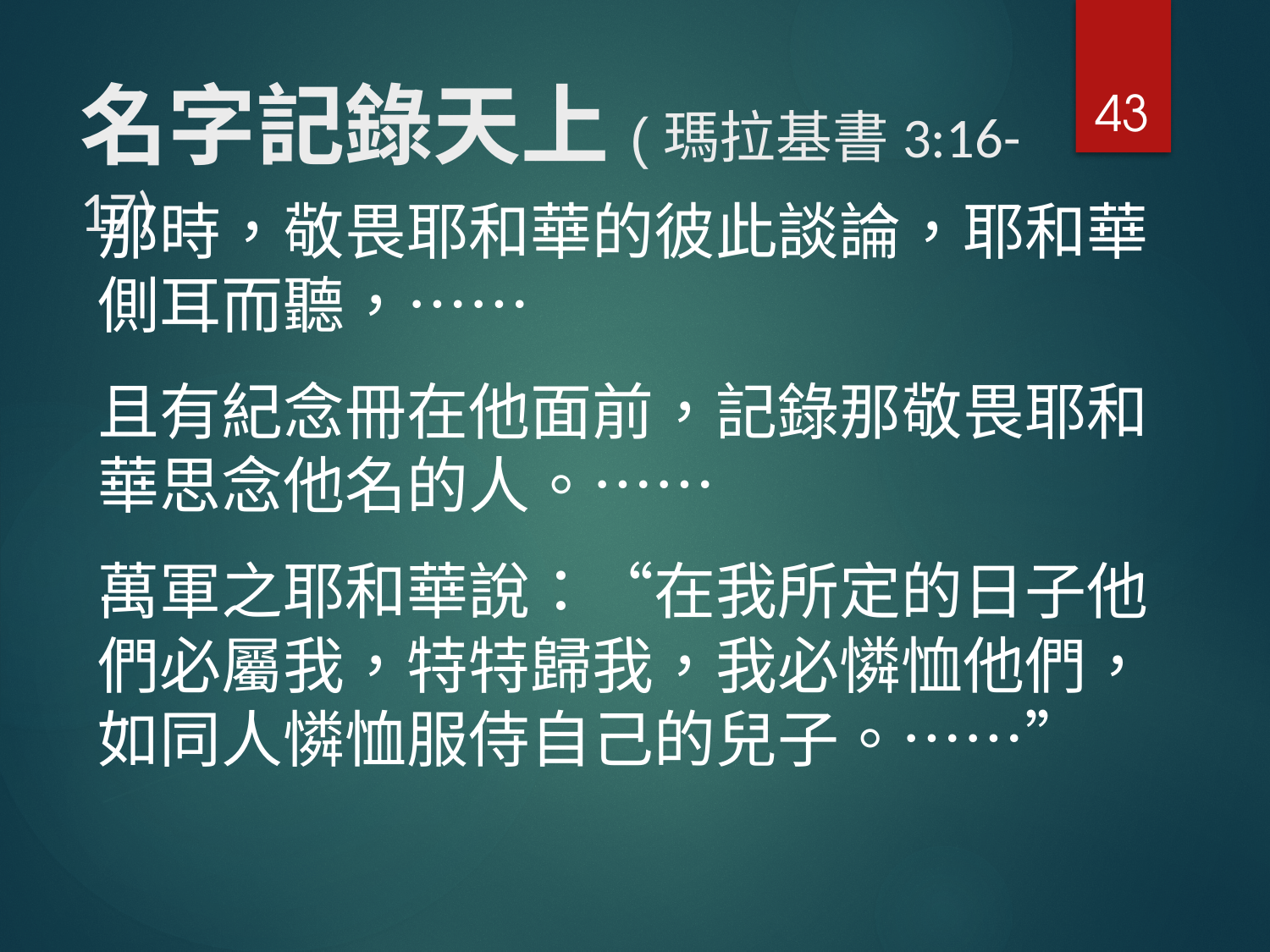

43
# 名字記錄天上(瑪拉基書3:16-17)
那時，敬畏耶和華的彼此談論，耶和華側耳而聽，……
且有紀念冊在他面前，記錄那敬畏耶和華思念他名的人。……
萬軍之耶和華說：“在我所定的日子他們必屬我，特特歸我，我必憐恤他們，如同人憐恤服侍自己的兒子。……”